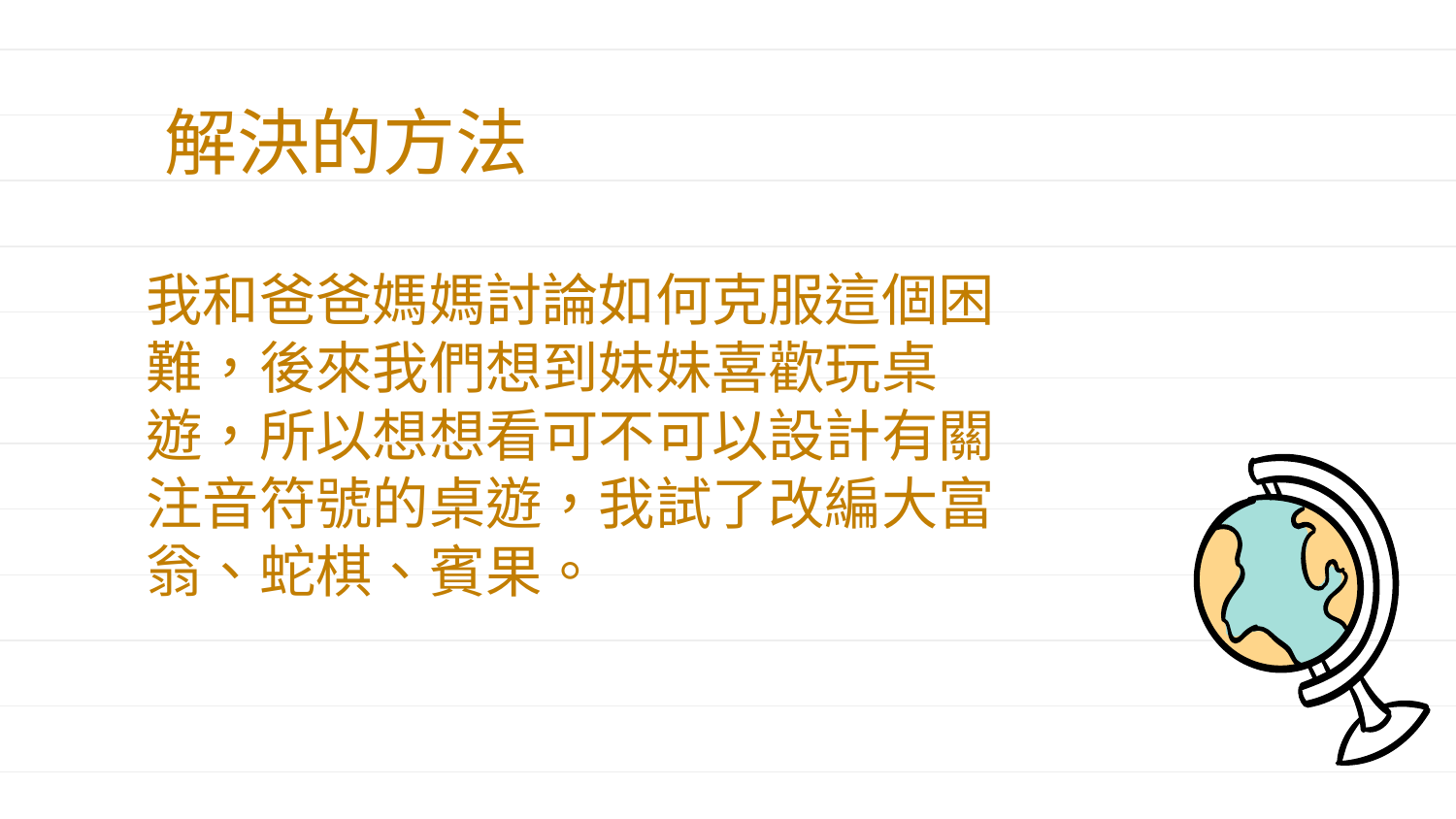

# 解決的方法
我和爸爸媽媽討論如何克服這個困難，後來我們想到妹妹喜歡玩桌遊，所以想想看可不可以設計有關注音符號的桌遊，我試了改編大富翁、蛇棋、賓果。